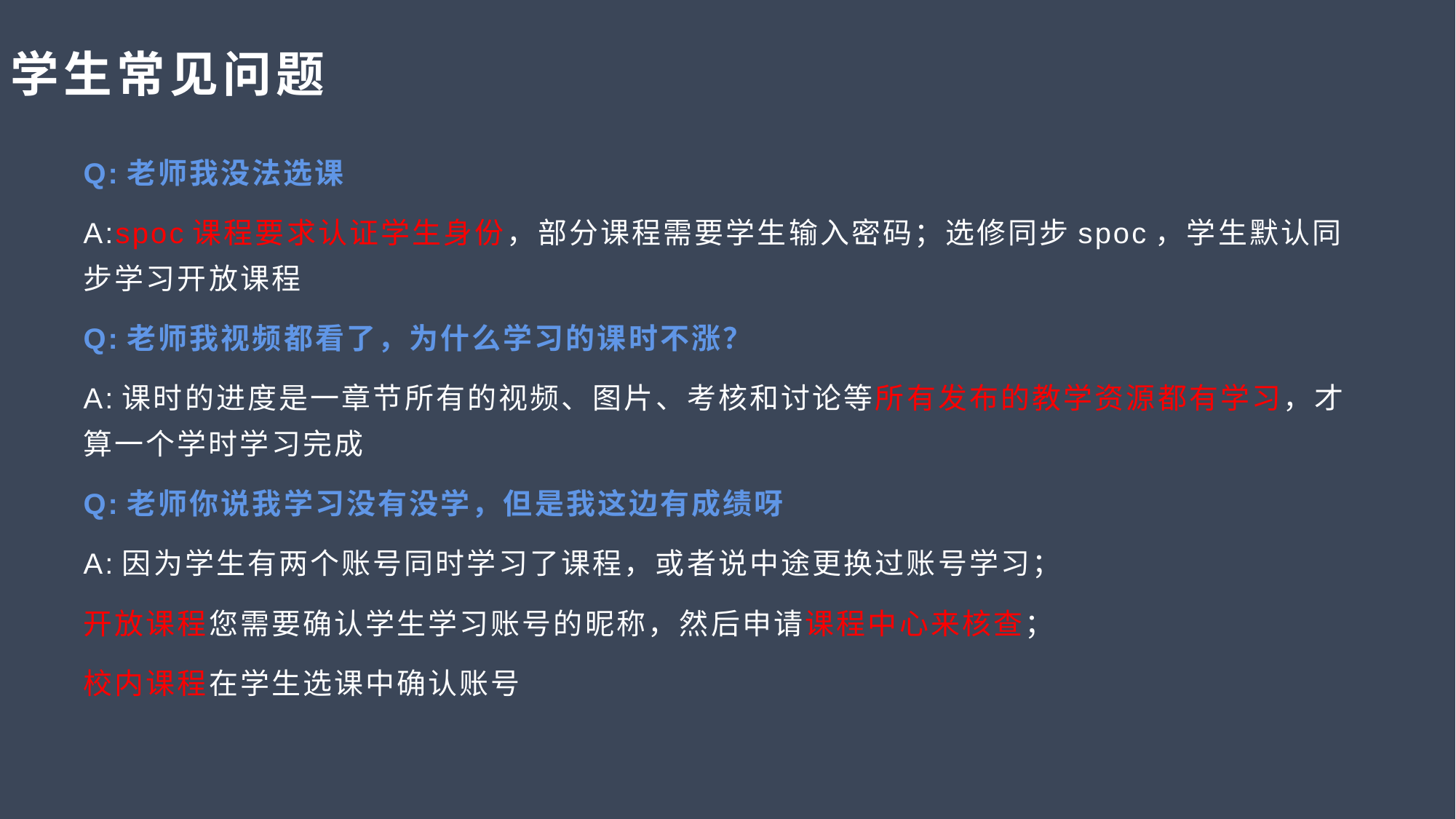

# 学生常见问题
Q:老师我没法选课
A:spoc课程要求认证学生身份，部分课程需要学生输入密码；选修同步spoc，学生默认同步学习开放课程
Q:老师我视频都看了，为什么学习的课时不涨？
A:课时的进度是一章节所有的视频、图片、考核和讨论等所有发布的教学资源都有学习，才算一个学时学习完成
Q:老师你说我学习没有没学，但是我这边有成绩呀
A:因为学生有两个账号同时学习了课程，或者说中途更换过账号学习；
开放课程您需要确认学生学习账号的昵称，然后申请课程中心来核查；
校内课程在学生选课中确认账号